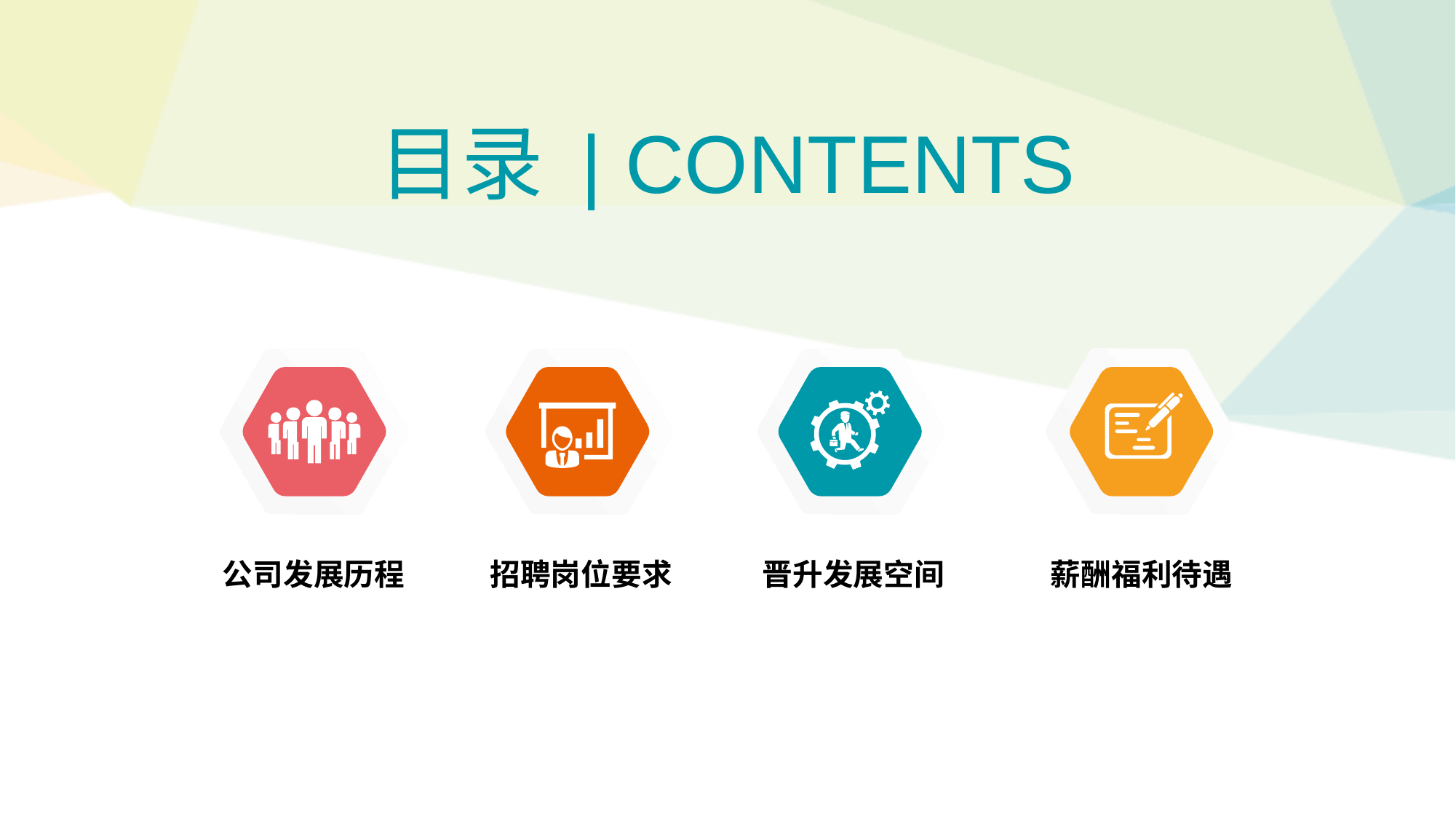

目录 | CONTENTS

公司发展历程
招聘岗位要求
晋升发展空间
薪酬福利待遇